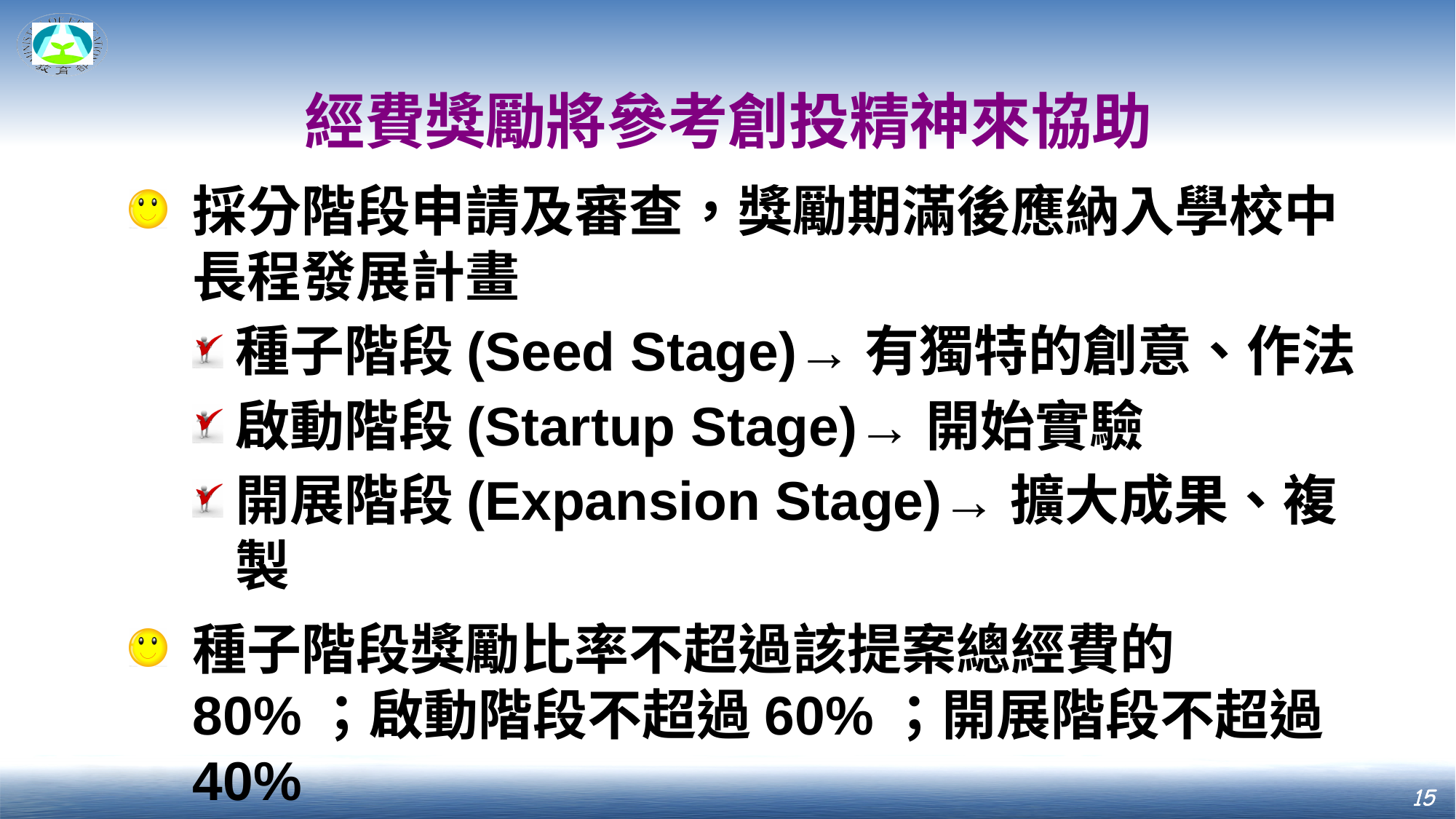

經費獎勵將參考創投精神來協助
採分階段申請及審查，獎勵期滿後應納入學校中長程發展計畫
種子階段(Seed Stage)→有獨特的創意、作法
啟動階段(Startup Stage)→開始實驗
開展階段(Expansion Stage)→擴大成果、複製
種子階段獎勵比率不超過該提案總經費的80%；啟動階段不超過60%；開展階段不超過40%
第一梯次(5.22)將先受理種子階段提案